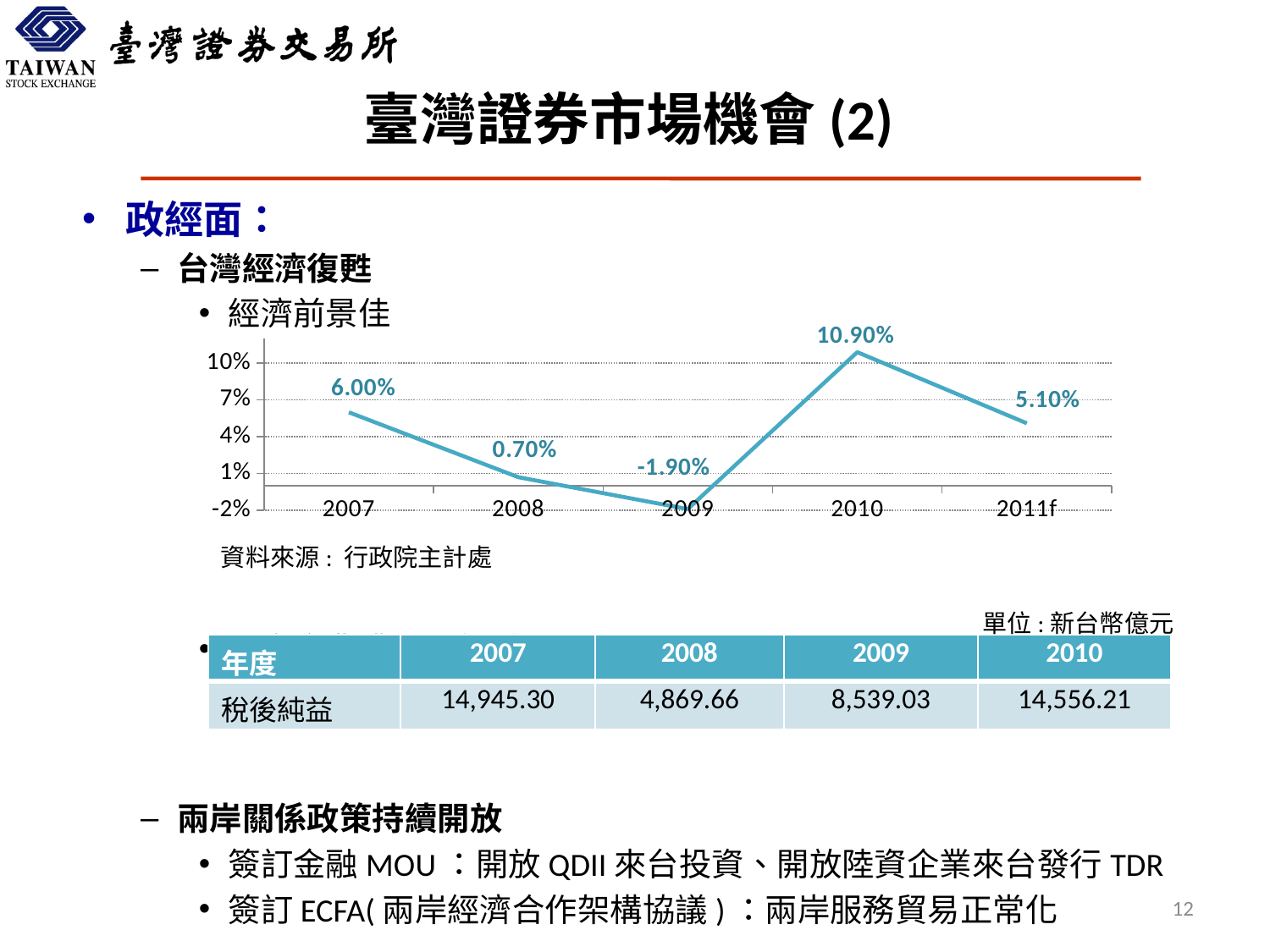

# 臺灣證券市場機會(2)
政經面：
台灣經濟復甦
經濟前景佳

上市企業獲利逐年增長

兩岸關係政策持續開放
簽訂金融MOU：開放QDII來台投資、開放陸資企業來台發行TDR
簽訂ECFA(兩岸經濟合作架構協議)：兩岸服務貿易正常化

### Chart

| Category | GDP growth rate |
|---|---|
| 2007 | 0.06000000000000023 |
| 2008 | 0.007000000000000043 |
| 2009 | -0.019000000000000107 |
| 2010 | 0.10900000000000012 |
| 2011f | 0.051000000000000004 |
資料來源: 行政院主計處
 單位:新台幣億元
| 年度 | 2007 | 2008 | 2009 | 2010 |
| --- | --- | --- | --- | --- |
| 稅後純益 | 14,945.30 | 4,869.66 | 8,539.03 | 14,556.21 |
12